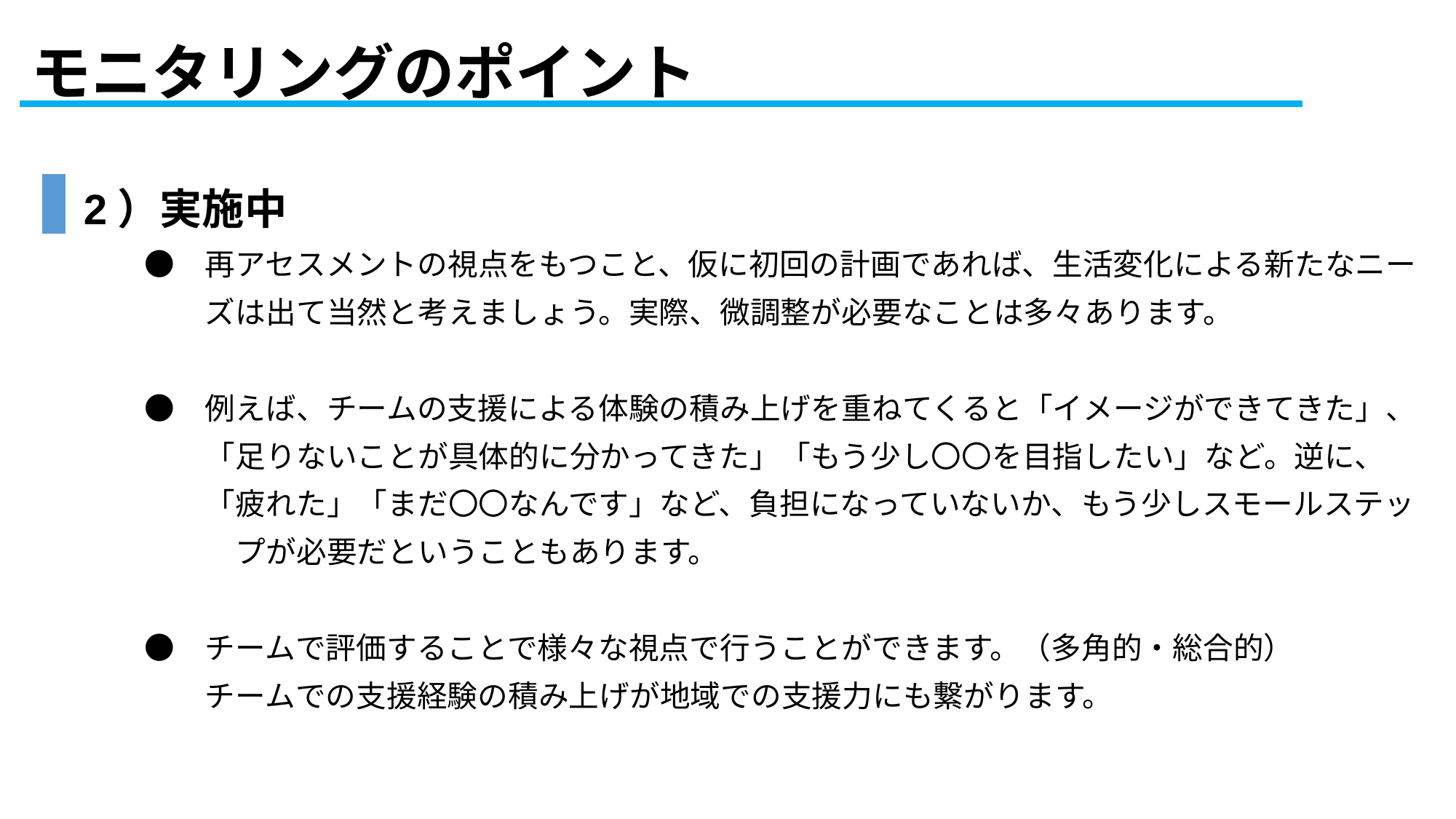

# モニタリングのポイント
2）実施中
　　●　再アセスメントの視点をもつこと、仮に初回の計画であれば、生活変化による新たなニー
　　　　ズは出て当然と考えましょう。実際、微調整が必要なことは多々あります。

　　●　例えば、チームの支援による体験の積み上げを重ねてくると「イメージができてきた」、
　　　　「足りないことが具体的に分かってきた」「もう少し〇〇を目指したい」など。逆に、
　　　　「疲れた」「まだ〇〇なんです」など、負担になっていないか、もう少しスモールステッ
　　　　　プが必要だということもあります。

　　●　チームで評価することで様々な視点で行うことができます。（多角的・総合的）
　　　　チームでの支援経験の積み上げが地域での支援力にも繋がります。